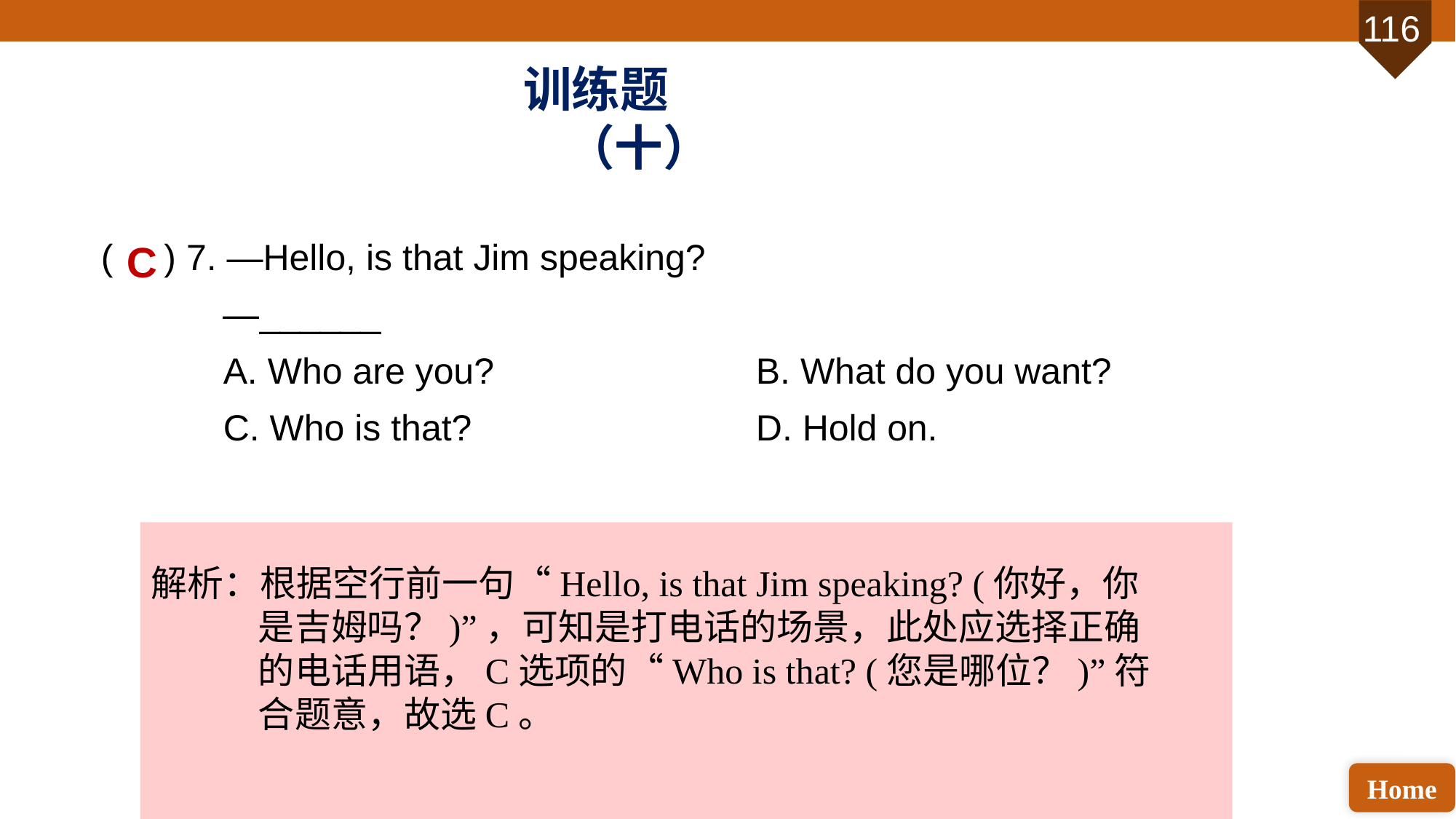

训练题（十）
(     ) 7. —Hello, is that Jim speaking?
            —______
            A. Who are you? 			B. What do you want?
            C. Who is that? 			D. Hold on.
C

解析：根据空行前一句“Hello, is that Jim speaking? (你好，你是吉姆吗？)”，可知是打电话的场景，此处应选择正确的电话用语，C选项的“Who is that? (您是哪位？)”符合题意，故选C。